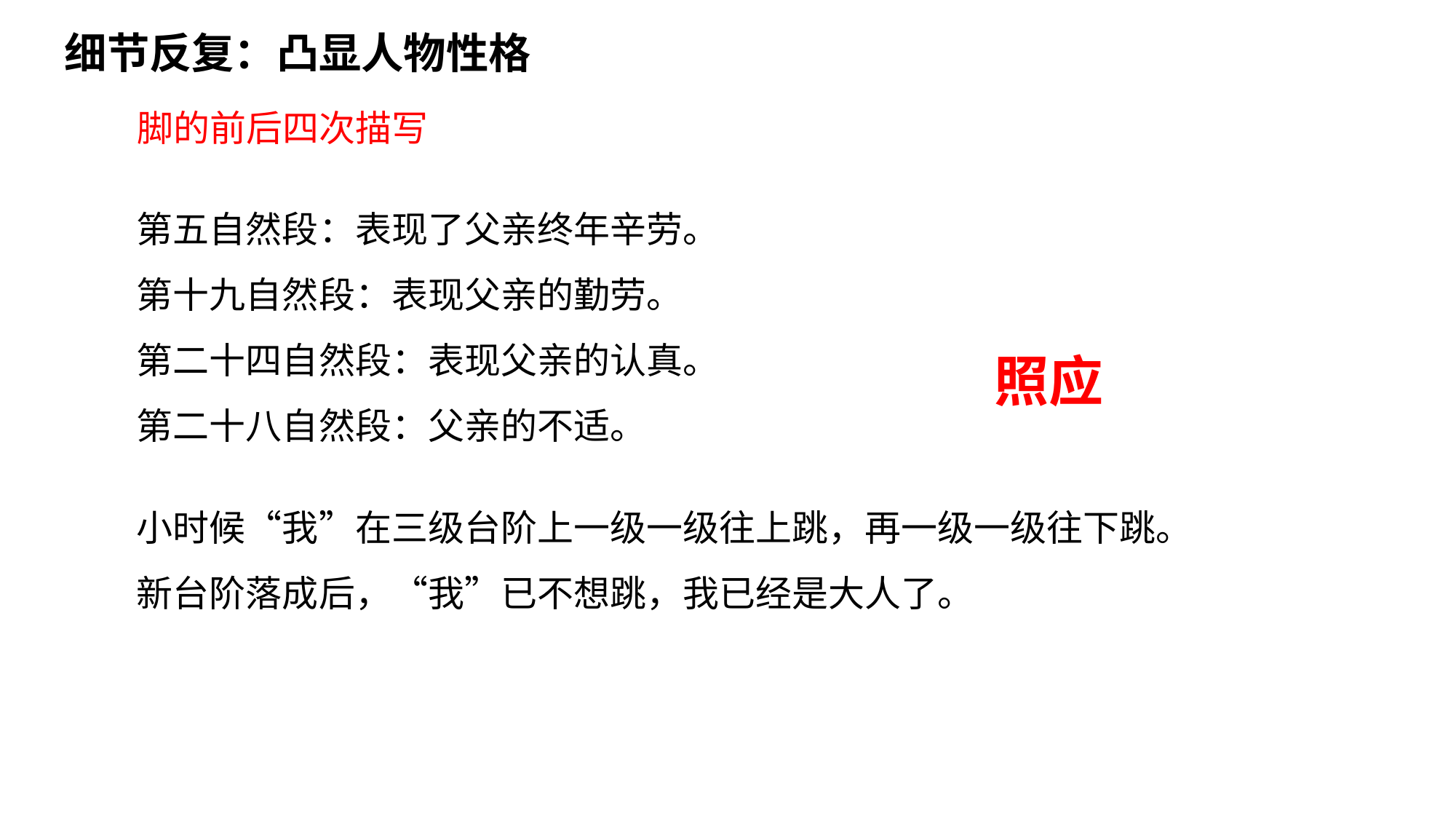

细节反复：凸显人物性格
脚的前后四次描写
第五自然段：表现了父亲终年辛劳。
第十九自然段：表现父亲的勤劳。
第二十四自然段：表现父亲的认真。
第二十八自然段：父亲的不适。
照应
小时候“我”在三级台阶上一级一级往上跳，再一级一级往下跳。
新台阶落成后，“我”已不想跳，我已经是大人了。